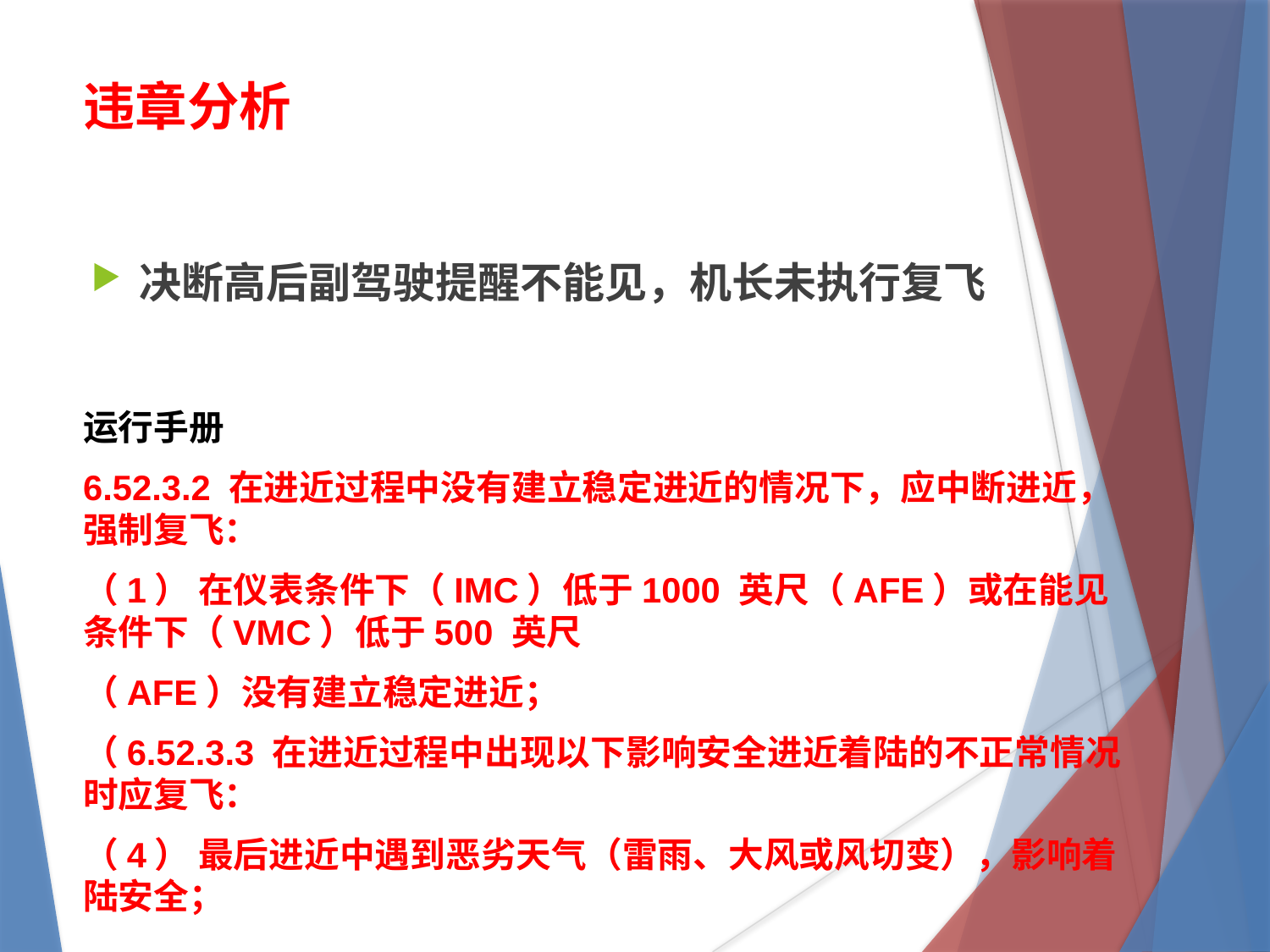

违章分析
决断高后副驾驶提醒不能见，机长未执行复飞

运行手册
6.52.3.2 在进近过程中没有建立稳定进近的情况下，应中断进近，强制复飞：
（1） 在仪表条件下（IMC）低于1000 英尺（AFE）或在能见条件下（VMC）低于500 英尺
（AFE）没有建立稳定进近；
（6.52.3.3 在进近过程中出现以下影响安全进近着陆的不正常情况时应复飞：
（4） 最后进近中遇到恶劣天气（雷雨、大风或风切变），影响着陆安全；